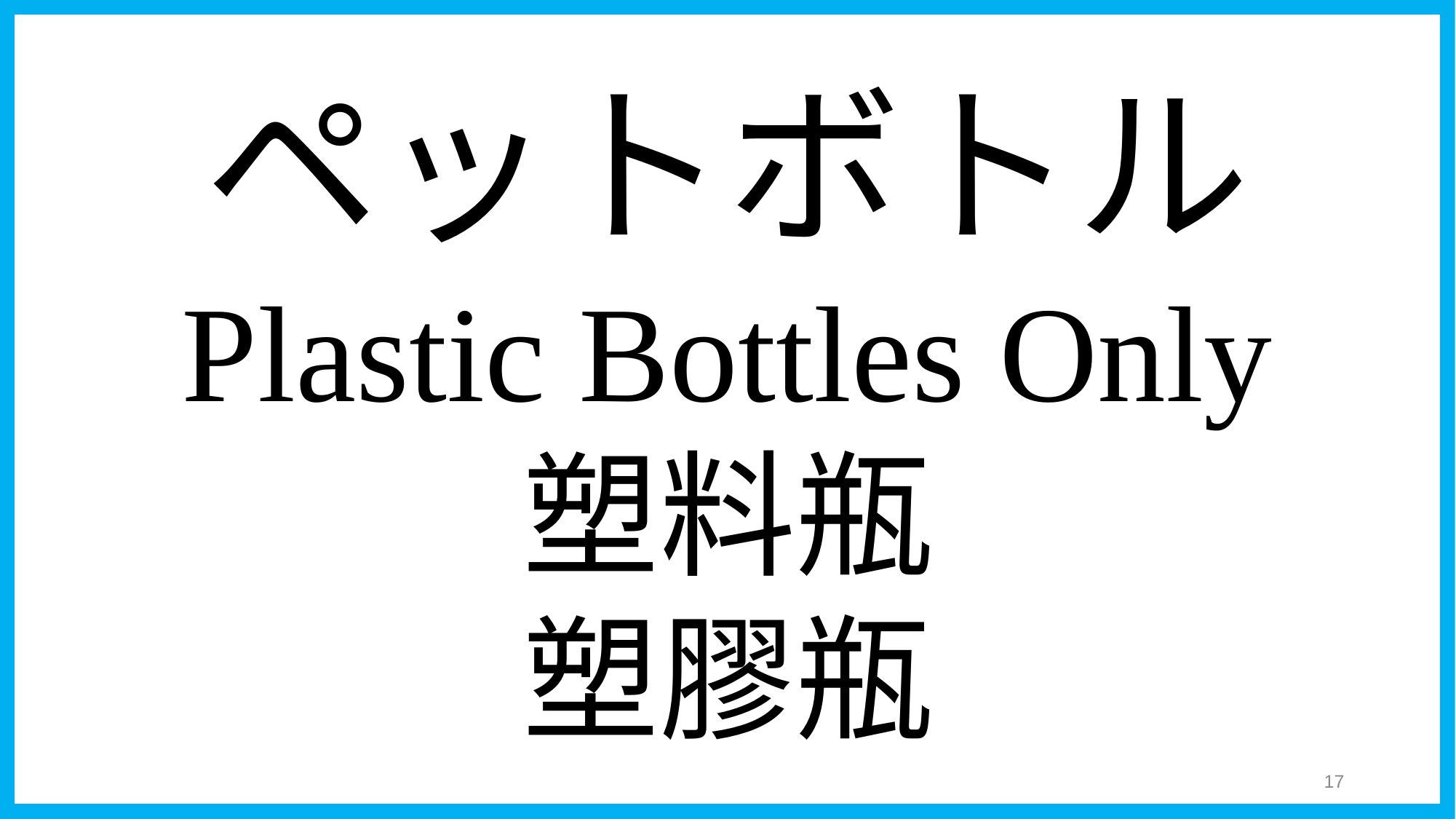

ペットボトル
Plastic Bottles Only
塑料瓶
塑膠瓶
17